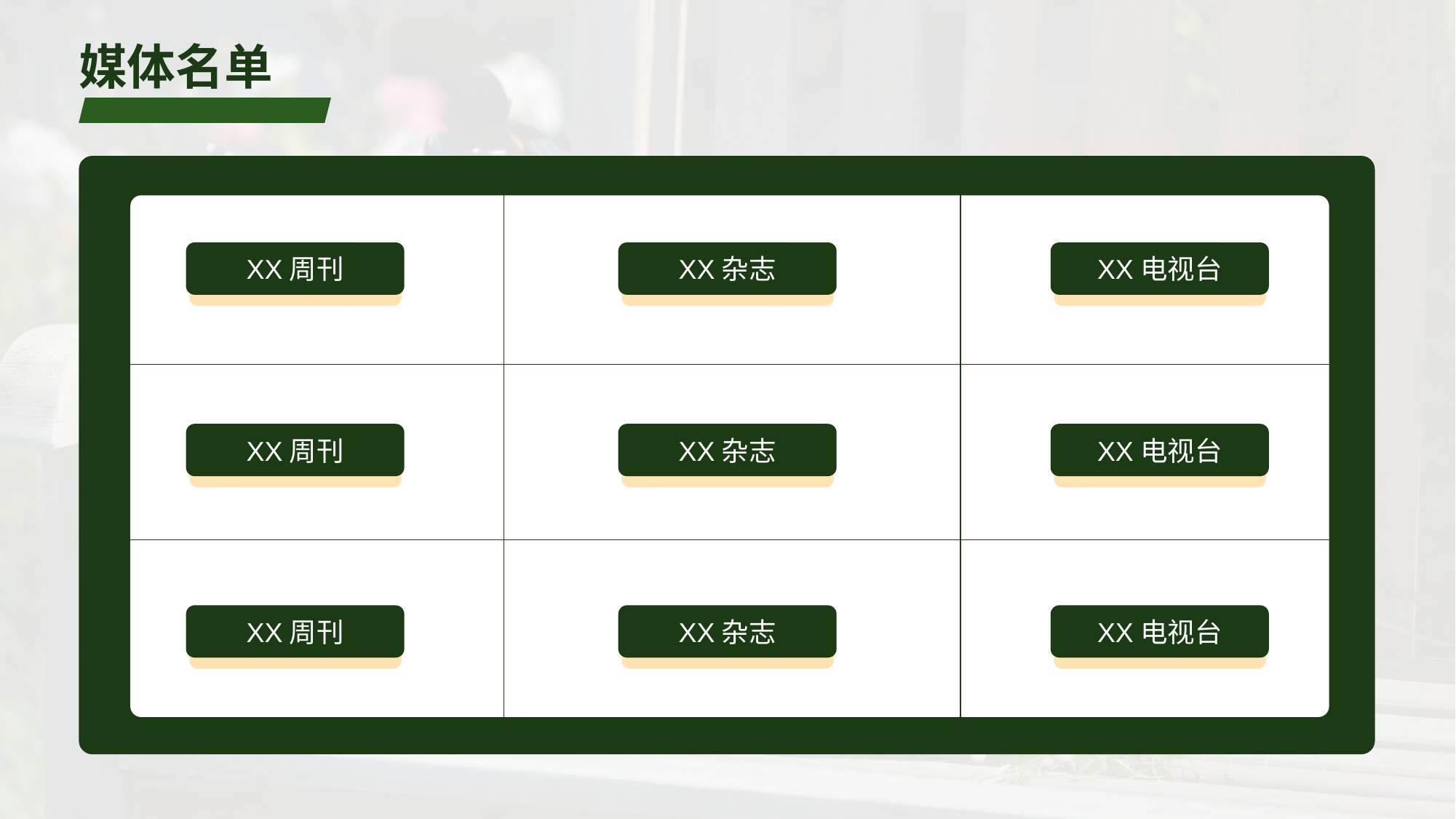

# 媒体名单

XX周刊

XX杂志

XX电视台

XX周刊

XX杂志

XX电视台

XX周刊

XX杂志

XX电视台